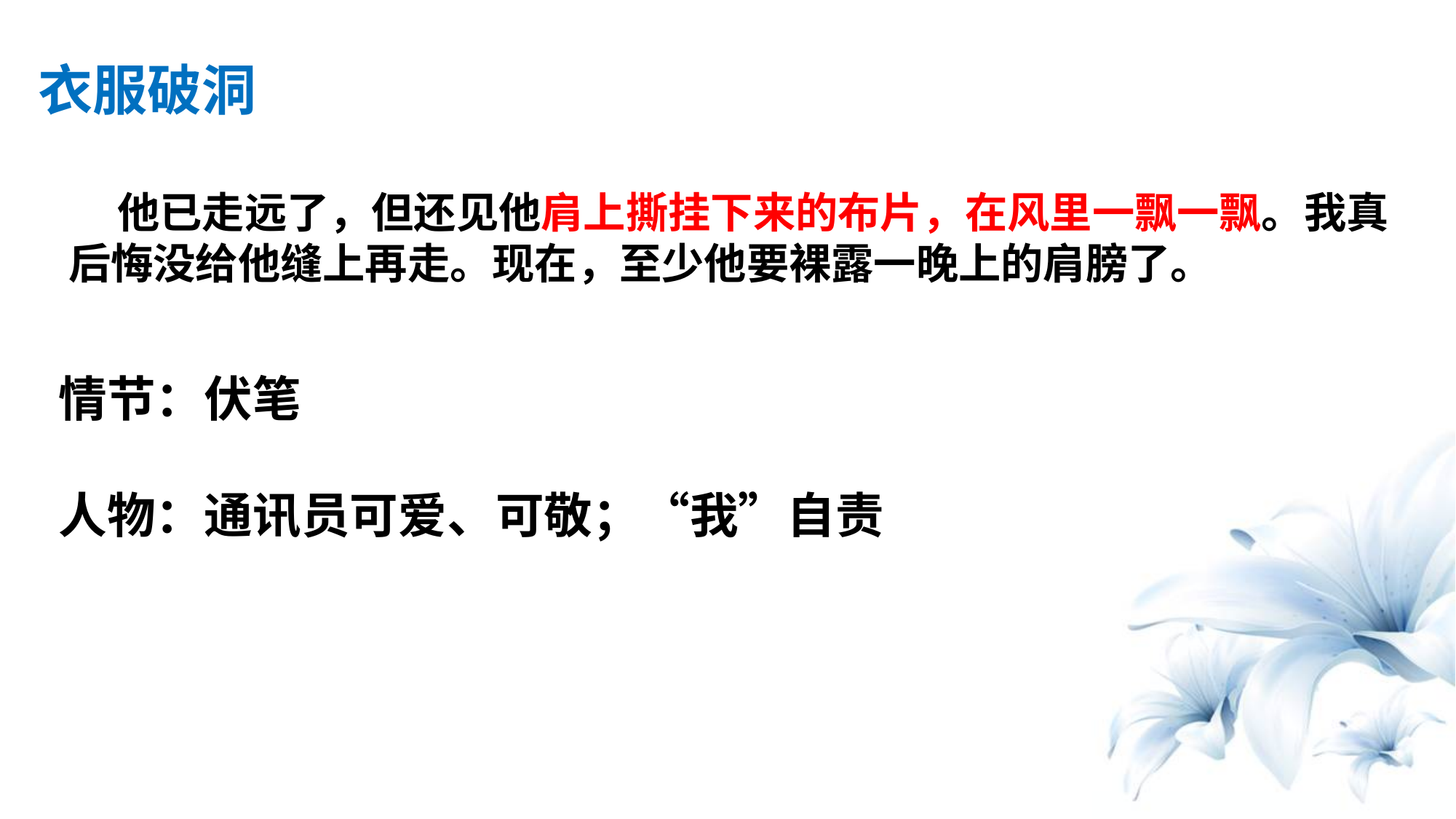

衣服破洞
    他已走远了，但还见他肩上撕挂下来的布片，在风里一飘一飘。我真后悔没给他缝上再走。现在，至少他要裸露一晚上的肩膀了。
情节：伏笔

人物：通讯员可爱、可敬；“我”自责